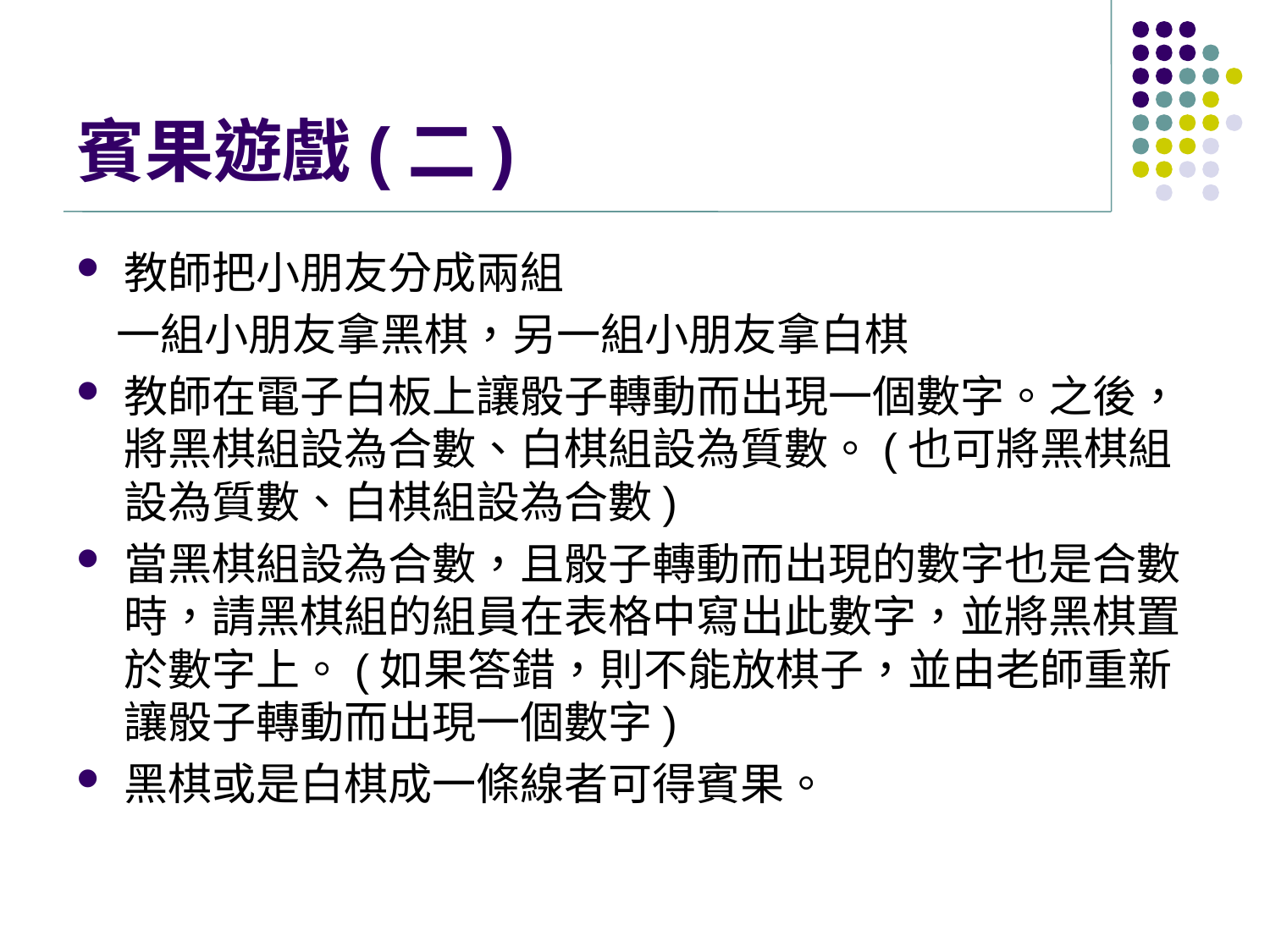

# 賓果遊戲(二)
教師把小朋友分成兩組
   一組小朋友拿黑棋，另一組小朋友拿白棋
教師在電子白板上讓骰子轉動而出現一個數字。之後，將黑棋組設為合數、白棋組設為質數。(也可將黑棋組設為質數、白棋組設為合數)
當黑棋組設為合數，且骰子轉動而出現的數字也是合數時，請黑棋組的組員在表格中寫出此數字，並將黑棋置於數字上。(如果答錯，則不能放棋子，並由老師重新讓骰子轉動而出現一個數字)
黑棋或是白棋成一條線者可得賓果。